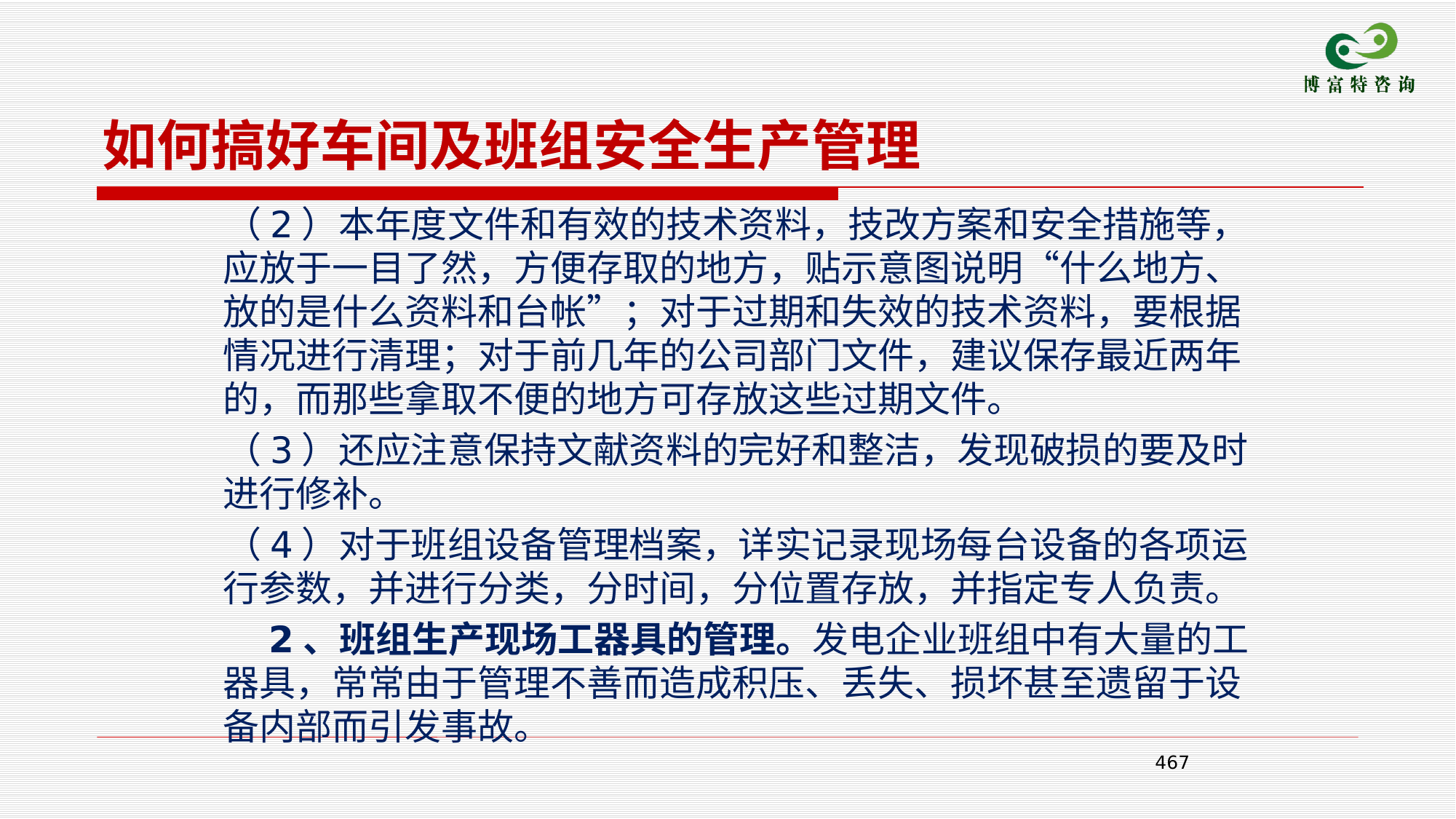

如何搞好车间及班组安全生产管理
      （2）本年度文件和有效的技术资料，技改方案和安全措施等，应放于一目了然，方便存取的地方，贴示意图说明“什么地方、放的是什么资料和台帐”；对于过期和失效的技术资料，要根据情况进行清理；对于前几年的公司部门文件，建议保存最近两年的，而那些拿取不便的地方可存放这些过期文件。
      （3）还应注意保持文献资料的完好和整洁，发现破损的要及时进行修补。
      （4）对于班组设备管理档案，详实记录现场每台设备的各项运行参数，并进行分类，分时间，分位置存放，并指定专人负责。
        2、班组生产现场工器具的管理。发电企业班组中有大量的工器具，常常由于管理不善而造成积压、丢失、损坏甚至遗留于设备内部而引发事故。

467